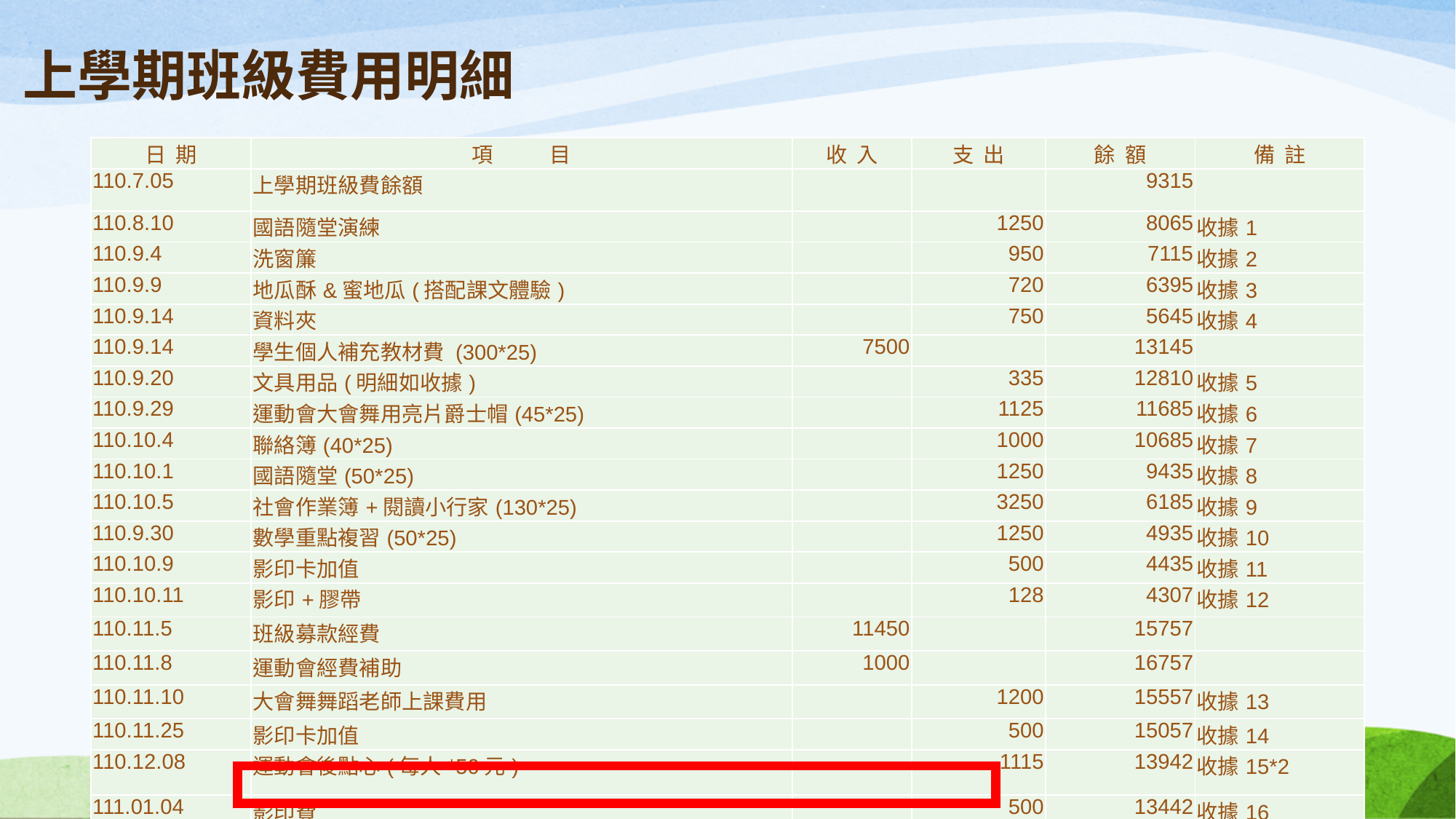

# 上學期班級費用明細
| 日 期 | 項 目 | 收 入 | 支 出 | 餘 額 | 備 註 |
| --- | --- | --- | --- | --- | --- |
| 110.7.05 | 上學期班級費餘額 |  |  | 9315 |  |
| 110.8.10 | 國語隨堂演練 |  | 1250 | 8065 | 收據1 |
| 110.9.4 | 洗窗簾 |  | 950 | 7115 | 收據2 |
| 110.9.9 | 地瓜酥&蜜地瓜(搭配課文體驗) |  | 720 | 6395 | 收據3 |
| 110.9.14 | 資料夾 |  | 750 | 5645 | 收據4 |
| 110.9.14 | 學生個人補充教材費 (300\*25) | 7500 |  | 13145 |  |
| 110.9.20 | 文具用品(明細如收據) |  | 335 | 12810 | 收據5 |
| 110.9.29 | 運動會大會舞用亮片爵士帽(45\*25) |  | 1125 | 11685 | 收據6 |
| 110.10.4 | 聯絡簿(40\*25) |  | 1000 | 10685 | 收據7 |
| 110.10.1 | 國語隨堂(50\*25) |  | 1250 | 9435 | 收據8 |
| 110.10.5 | 社會作業簿+閱讀小行家(130\*25) |  | 3250 | 6185 | 收據9 |
| 110.9.30 | 數學重點複習(50\*25) |  | 1250 | 4935 | 收據10 |
| 110.10.9 | 影印卡加值 |  | 500 | 4435 | 收據11 |
| 110.10.11 | 影印+膠帶 |  | 128 | 4307 | 收據12 |
| 110.11.5 | 班級募款經費 | 11450 |  | 15757 |  |
| 110.11.8 | 運動會經費補助 | 1000 |  | 16757 |  |
| 110.11.10 | 大會舞舞蹈老師上課費用 |  | 1200 | 15557 | 收據13 |
| 110.11.25 | 影印卡加值 |  | 500 | 15057 | 收據14 |
| 110.12.08 | 運動會後點心(每人\*50元) |  | 1115 | 13942 | 收據15\*2 |
| 111.01.04 | 影印費 |  | 500 | 13442 | 收據16 |
|  | 602上學期到1/20班級費用餘額 | 總計 13442元 |  |  |  |